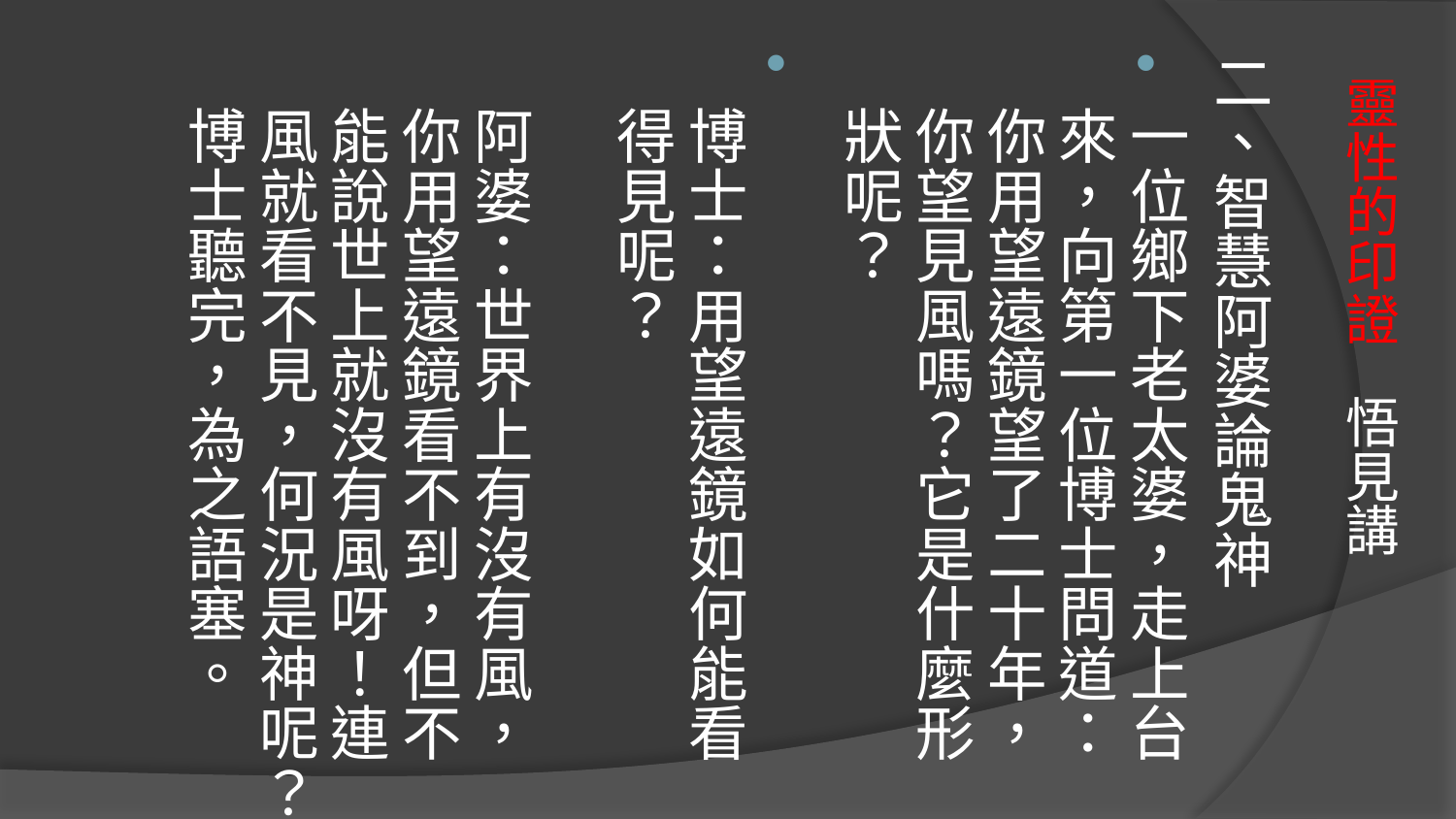

二、智慧阿婆論鬼神
一位鄉下老太婆，走上台來，向第一位博士問道：你用望遠鏡望了二十年，你望見風嗎？它是什麼形狀呢？
博士：用望遠鏡如何能看得見呢？
阿婆：世界上有沒有風，你用望遠鏡看不到，但不能說世上就沒有風呀！連風就看不見，何況是神呢？博士聽完，為之語塞。

# 靈性的印證    悟見講